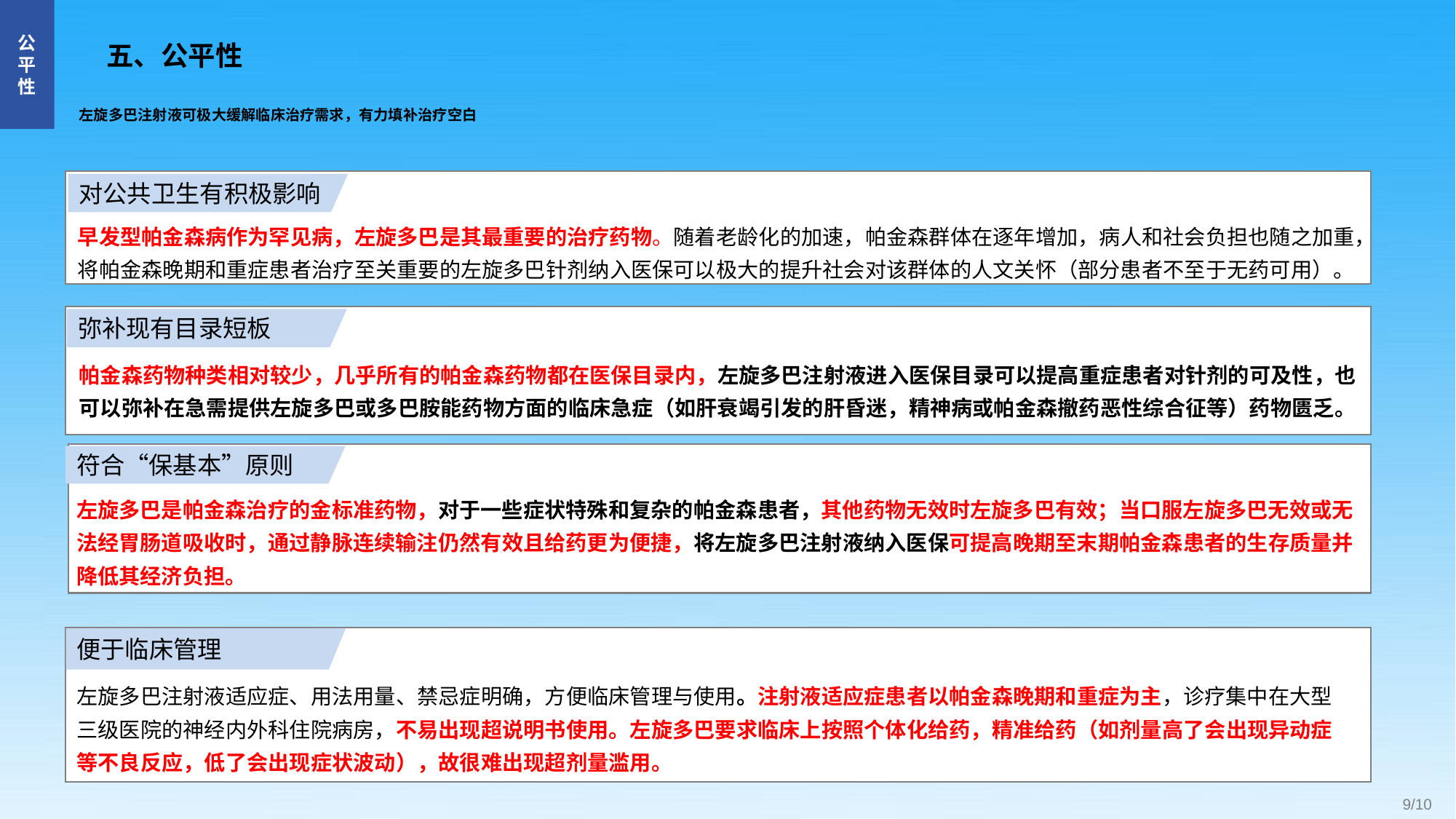

公平性

五、公平性
# 左旋多巴注射液可极大缓解临床治疗需求，有力填补治疗空白

对公共卫生有积极影响
早发型帕金森病作为罕见病，左旋多巴是其最重要的治疗药物。随着老龄化的加速，帕金森群体在逐年增加，病人和社会负担也随之加重，将帕金森晚期和重症患者治疗至关重要的左旋多巴针剂纳入医保可以极大的提升社会对该群体的人文关怀（部分患者不至于无药可用）。

弥补现有目录短板
帕金森药物种类相对较少，几乎所有的帕金森药物都在医保目录内，左旋多巴注射液进入医保目录可以提高重症患者对针剂的可及性，也可以弥补在急需提供左旋多巴或多巴胺能药物方面的临床急症（如肝衰竭引发的肝昏迷，精神病或帕金森撤药恶性综合征等）药物匮乏。

符合“保基本”原则
左旋多巴是帕金森治疗的金标准药物，对于一些症状特殊和复杂的帕金森患者，其他药物无效时左旋多巴有效；当口服左旋多巴无效或无法经胃肠道吸收时，通过静脉连续输注仍然有效且给药更为便捷，将左旋多巴注射液纳入医保可提高晚期至末期帕金森患者的生存质量并降低其经济负担。

便于临床管理
左旋多巴注射液适应症、用法用量、禁忌症明确，方便临床管理与使用。注射液适应症患者以帕金森晚期和重症为主，诊疗集中在大型三级医院的神经内外科住院病房，不易出现超说明书使用。左旋多巴要求临床上按照个体化给药，精准给药（如剂量高了会出现异动症等不良反应，低了会出现症状波动），故很难出现超剂量滥用。
9/10